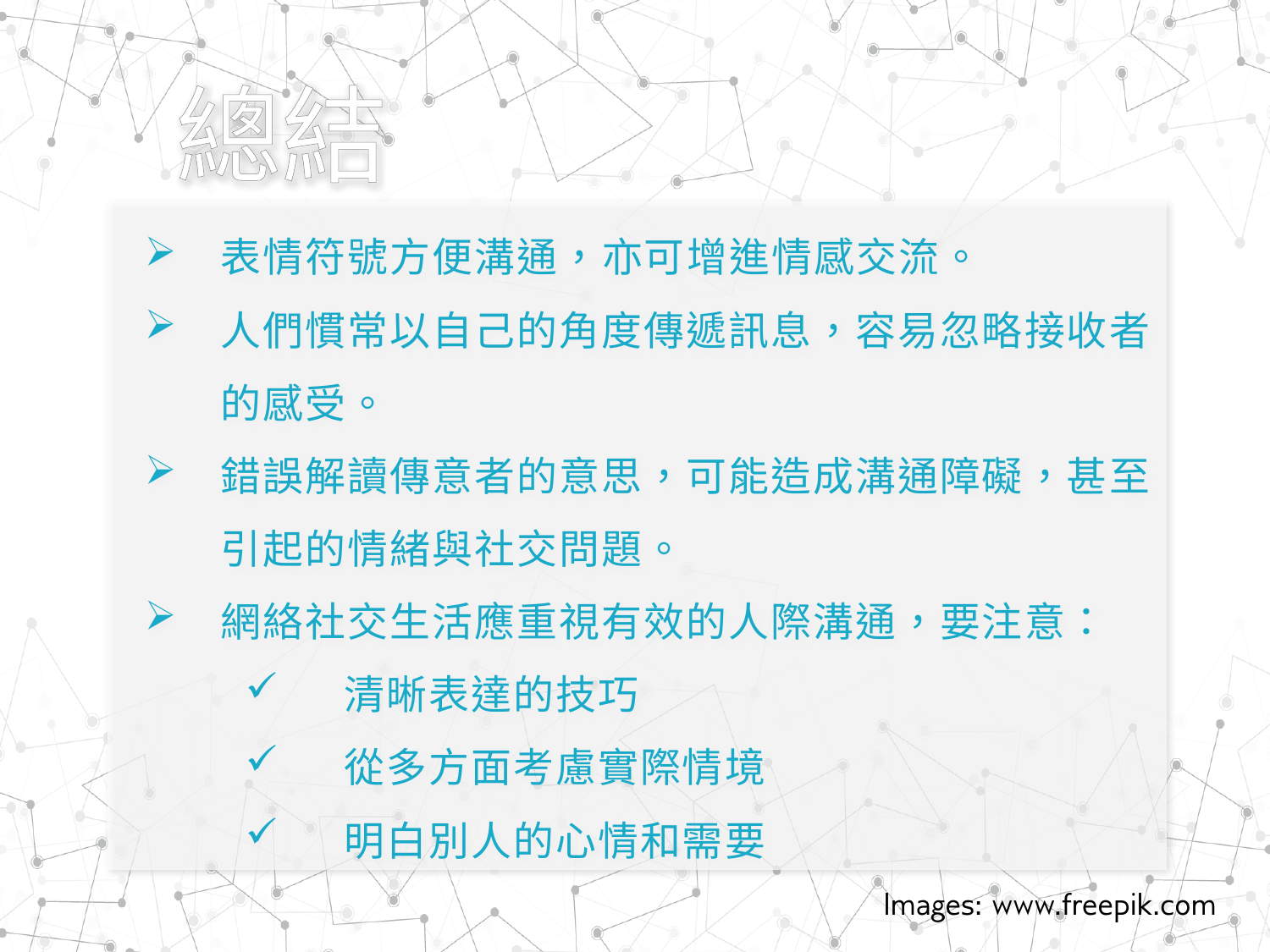

# 總結
表情符號方便溝通，亦可增進情感交流。
人們慣常以自己的角度傳遞訊息，容易忽略接收者的感受。
錯誤解讀傳意者的意思，可能造成溝通障礙，甚至引起的情緒與社交問題。
網絡社交生活應重視有效的人際溝通，要注意：
清晰表達的技巧
從多方面考慮實際情境
明白別人的心情和需要
Images: www.freepik.com